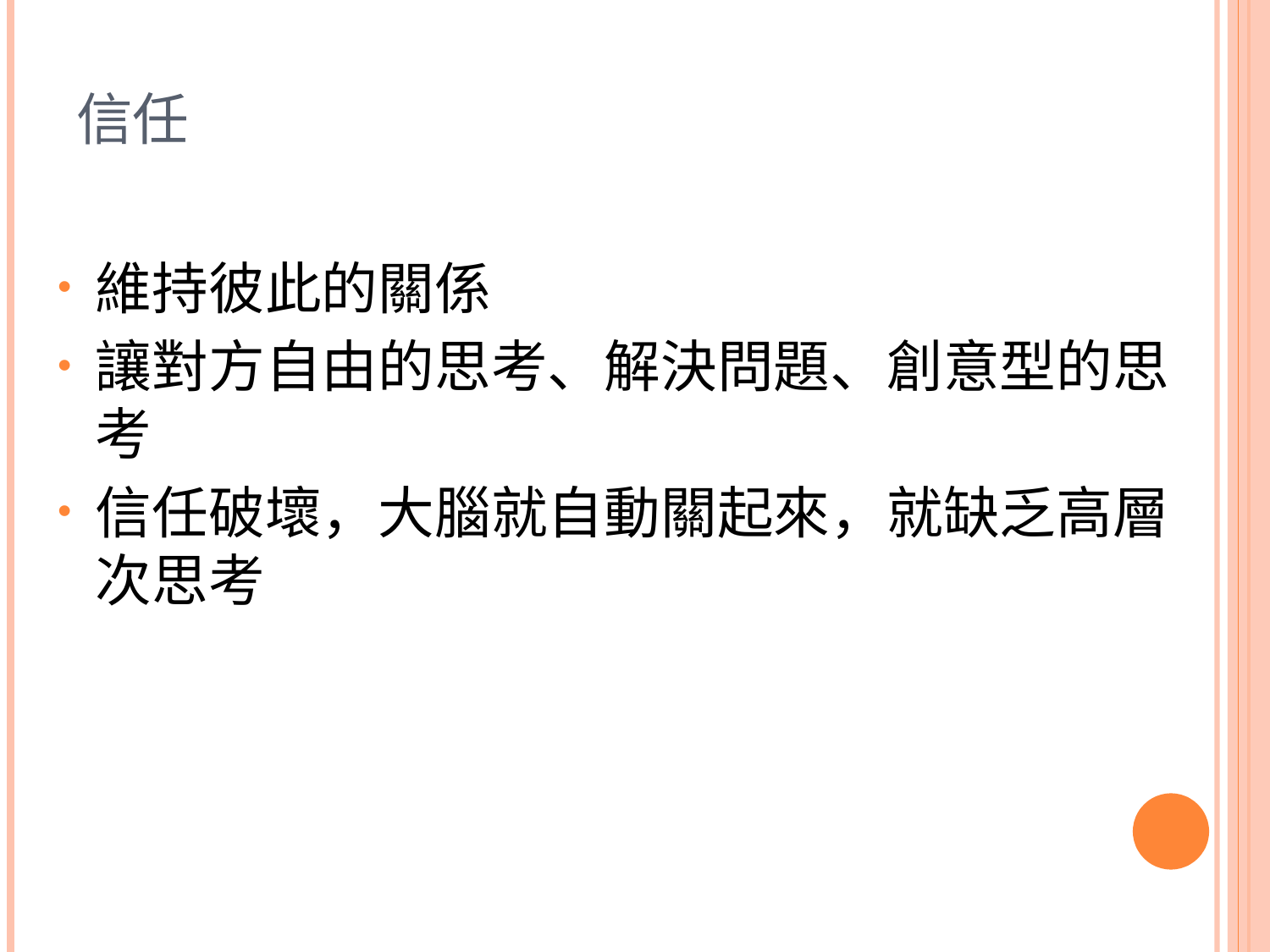

# 信任
維持彼此的關係
讓對方自由的思考、解決問題、創意型的思考
信任破壞，大腦就自動關起來，就缺乏高層次思考